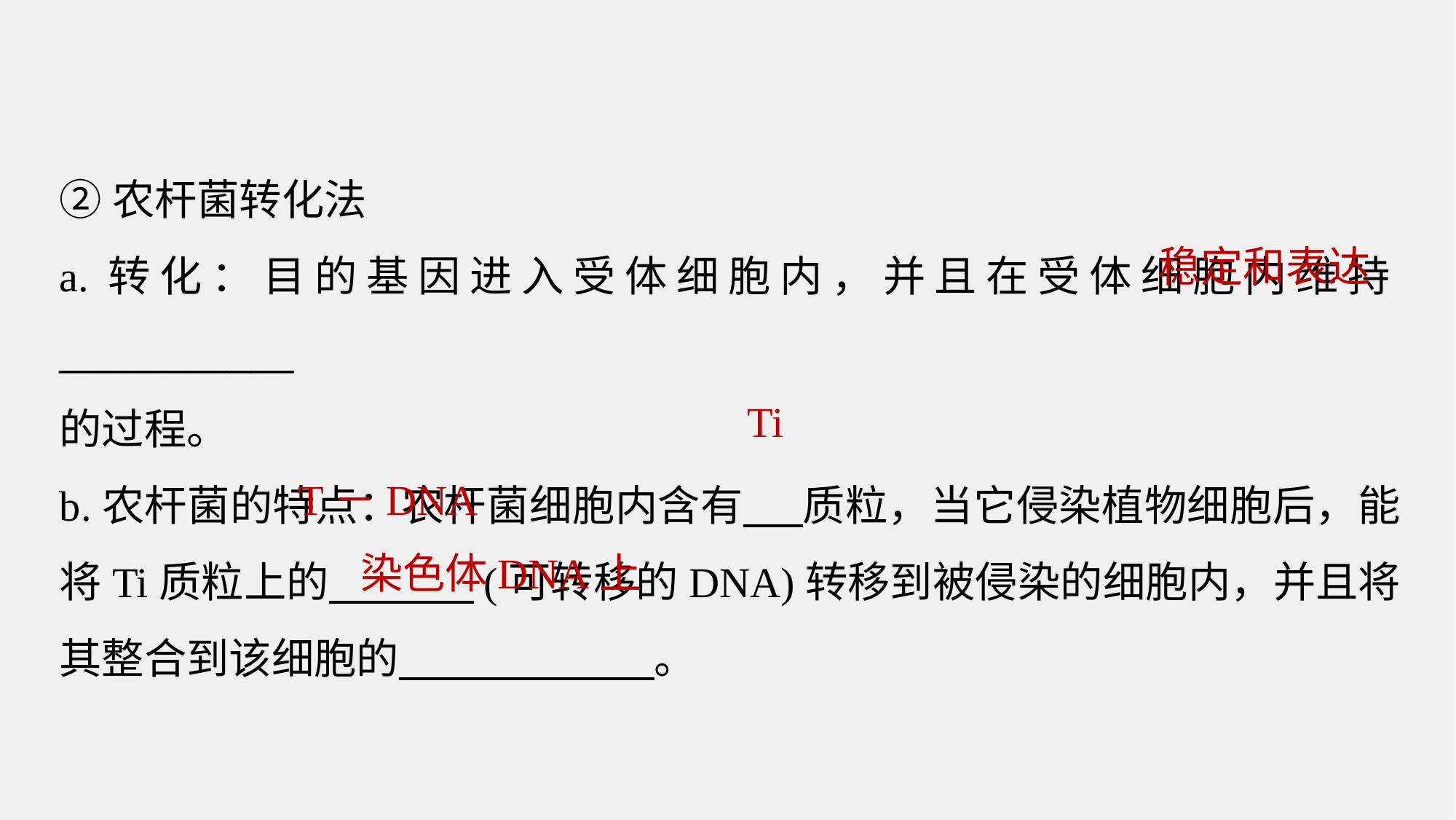

②农杆菌转化法
a.转化：目的基因进入受体细胞内，并且在受体细胞内维持___________
的过程。
b.农杆菌的特点：农杆菌细胞内含有      质粒，当它侵染植物细胞后，能将Ti质粒上的               (可转移的DNA)转移到被侵染的细胞内，并且将其整合到该细胞的                           。
稳定和表达
Ti
T－DNA
染色体DNA上